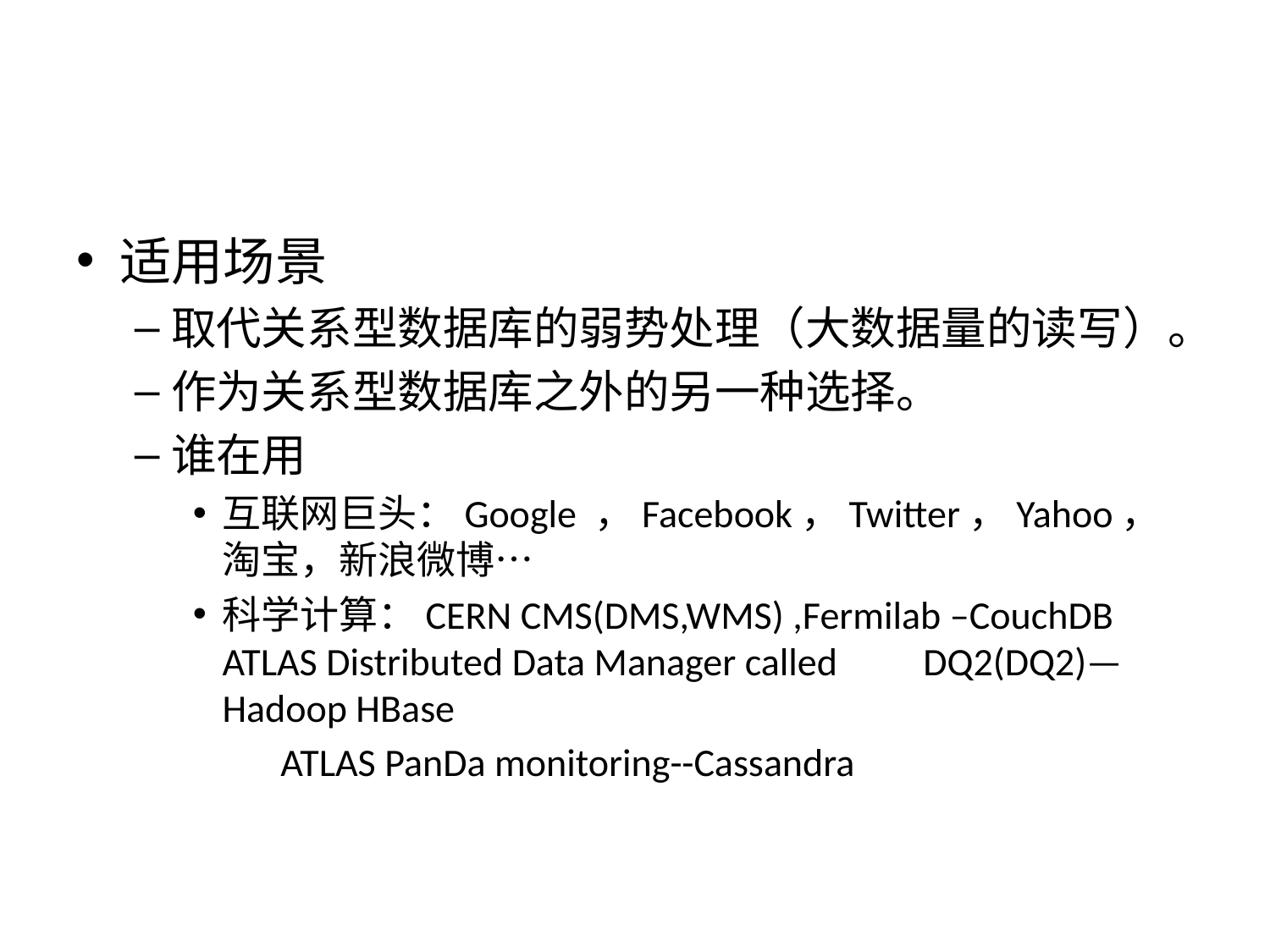

#
适用场景
取代关系型数据库的弱势处理（大数据量的读写）。
作为关系型数据库之外的另一种选择。
谁在用
互联网巨头：Google ，Facebook，Twitter，Yahoo，淘宝，新浪微博…
科学计算：CERN CMS(DMS,WMS) ,Fermilab –CouchDB    		ATLAS Distributed Data Manager called 			DQ2(DQ2)—Hadoop HBase
			ATLAS PanDa monitoring--Cassandra